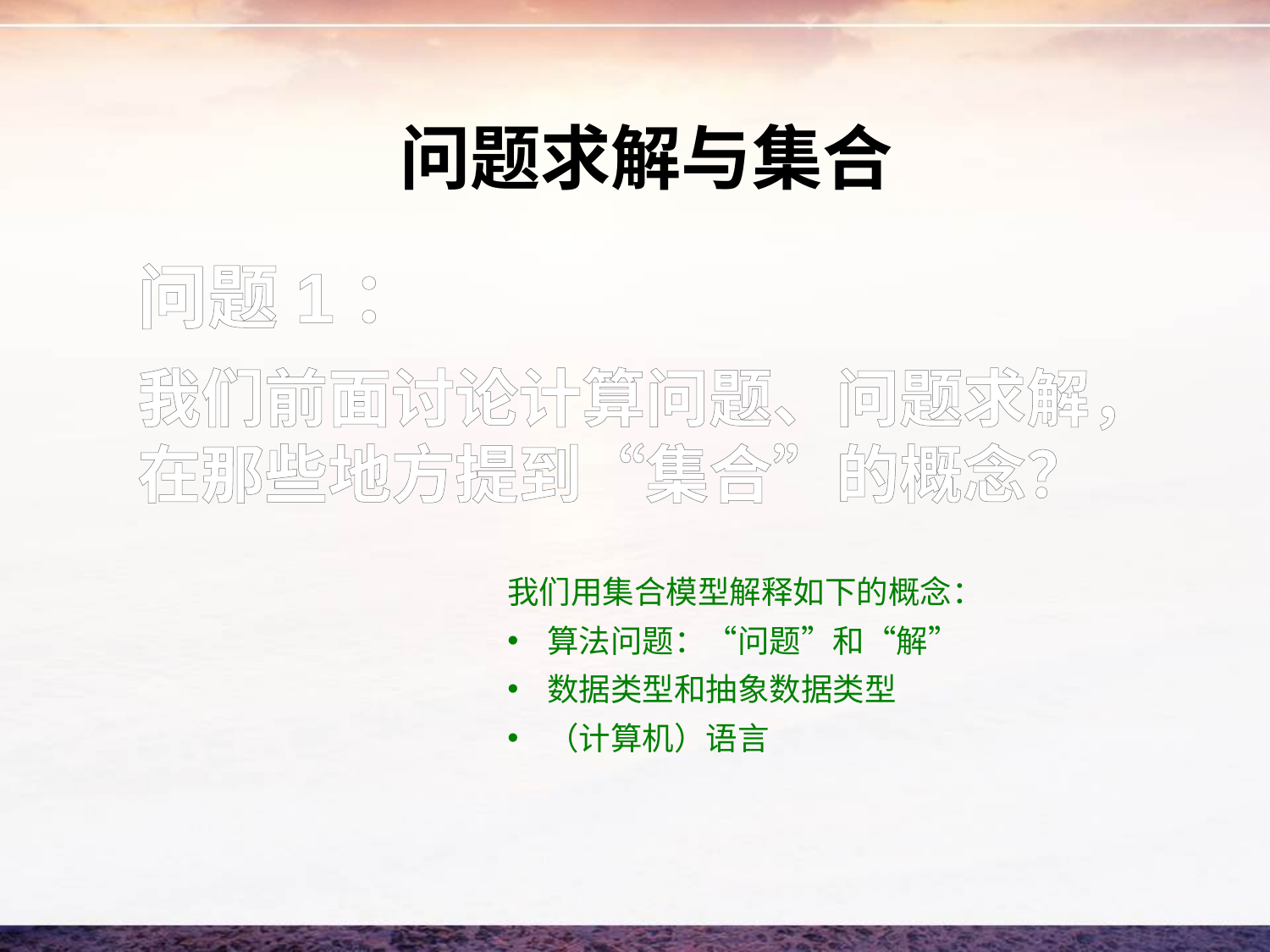

# 问题求解与集合
问题1：
我们前面讨论计算问题、问题求解，在那些地方提到“集合”的概念？
我们用集合模型解释如下的概念：
算法问题：“问题”和“解”
数据类型和抽象数据类型
（计算机）语言